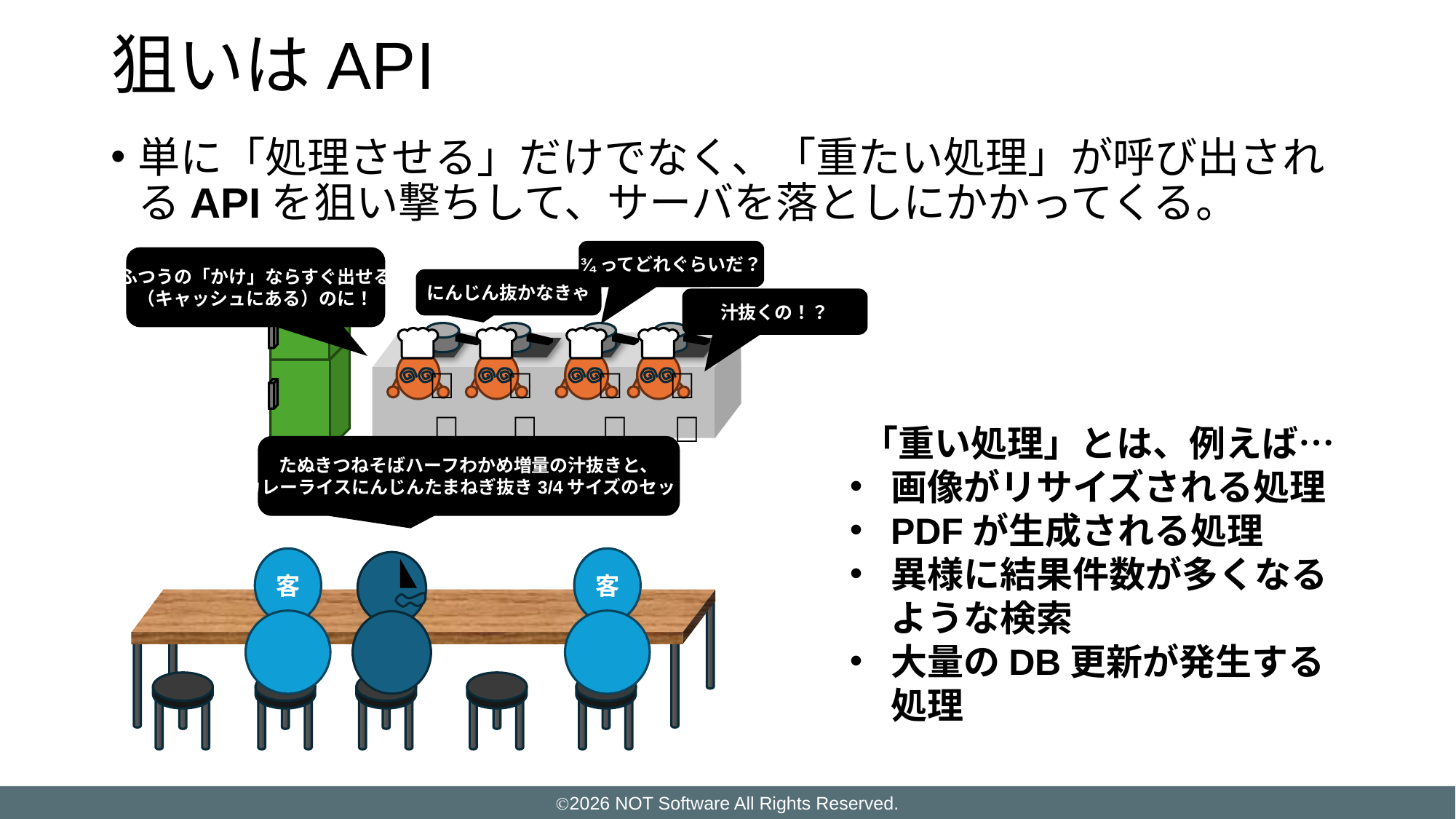

# 狙いはAPI
単に「処理させる」だけでなく、「重たい処理」が呼び出されるAPIを狙い撃ちして、サーバを落としにかかってくる。
¾ってどれぐらいだ？
ふつうの「かけ」ならすぐ出せる
（キャッシュにある）のに！
にんじん抜かなきゃ

汁抜くの！？

💦
💦
💦
💦

「重い処理」とは、例えば…
画像がリサイズされる処理
PDFが生成される処理
異様に結果件数が多くなるような検索
大量のDB更新が発生する処理
たぬきつねそばハーフわかめ増量の汁抜きと、
カレーライスにんじんたまねぎ抜き3/4サイズのセット
客

客